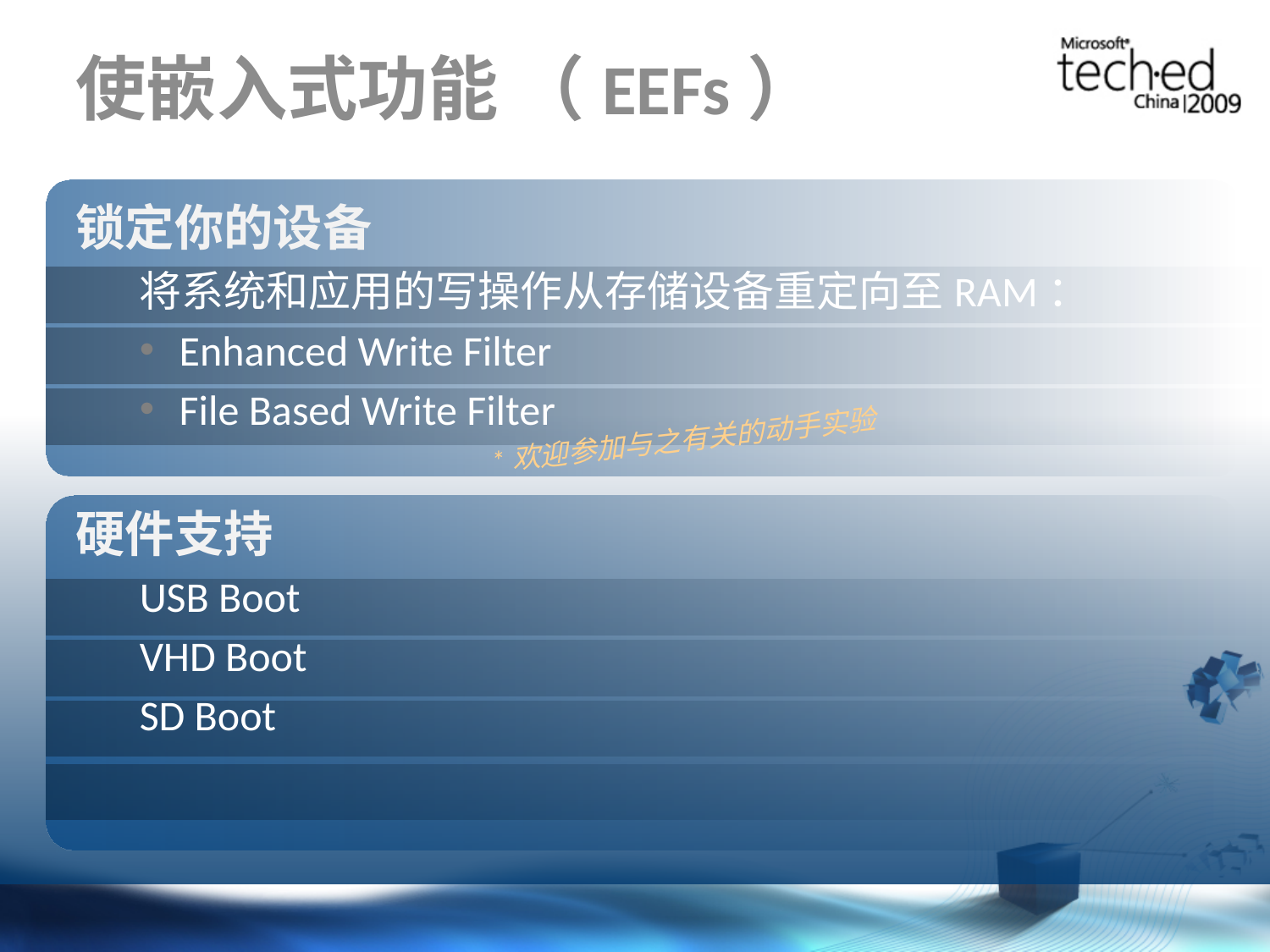

# 使嵌入式功能 （EEFs）

锁定你的设备
将系统和应用的写操作从存储设备重定向至RAM：
Enhanced Write Filter
File Based Write Filter

硬件支持
USB Boot
VHD Boot
SD Boot

*欢迎参加与之有关的动手实验